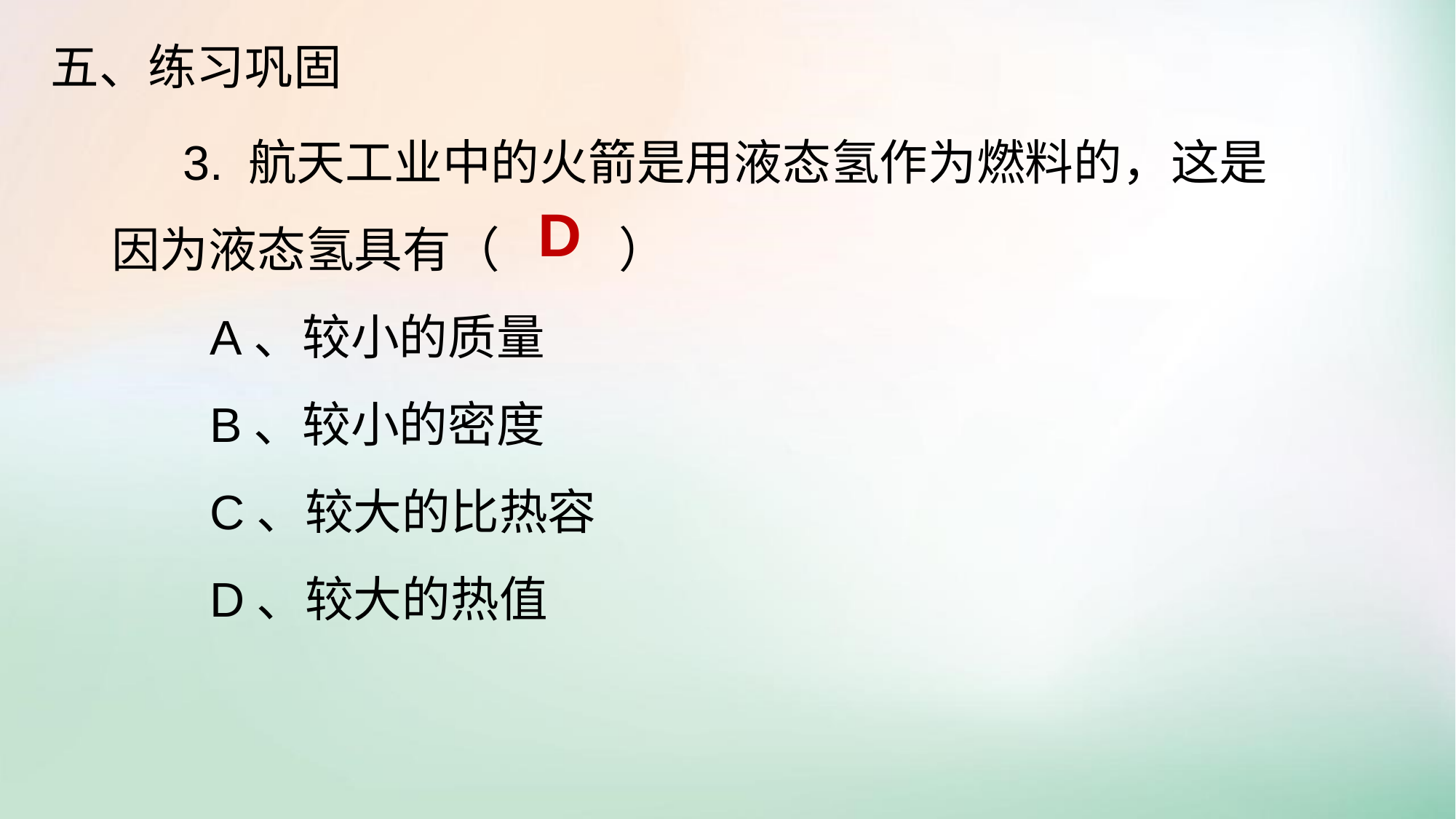

五、练习巩固
 3. 航天工业中的火箭是用液态氢作为燃料的，这是因为液态氢具有（　  　）
   A、较小的质量
   B、较小的密度
   C、较大的比热容
   D、较大的热值

D